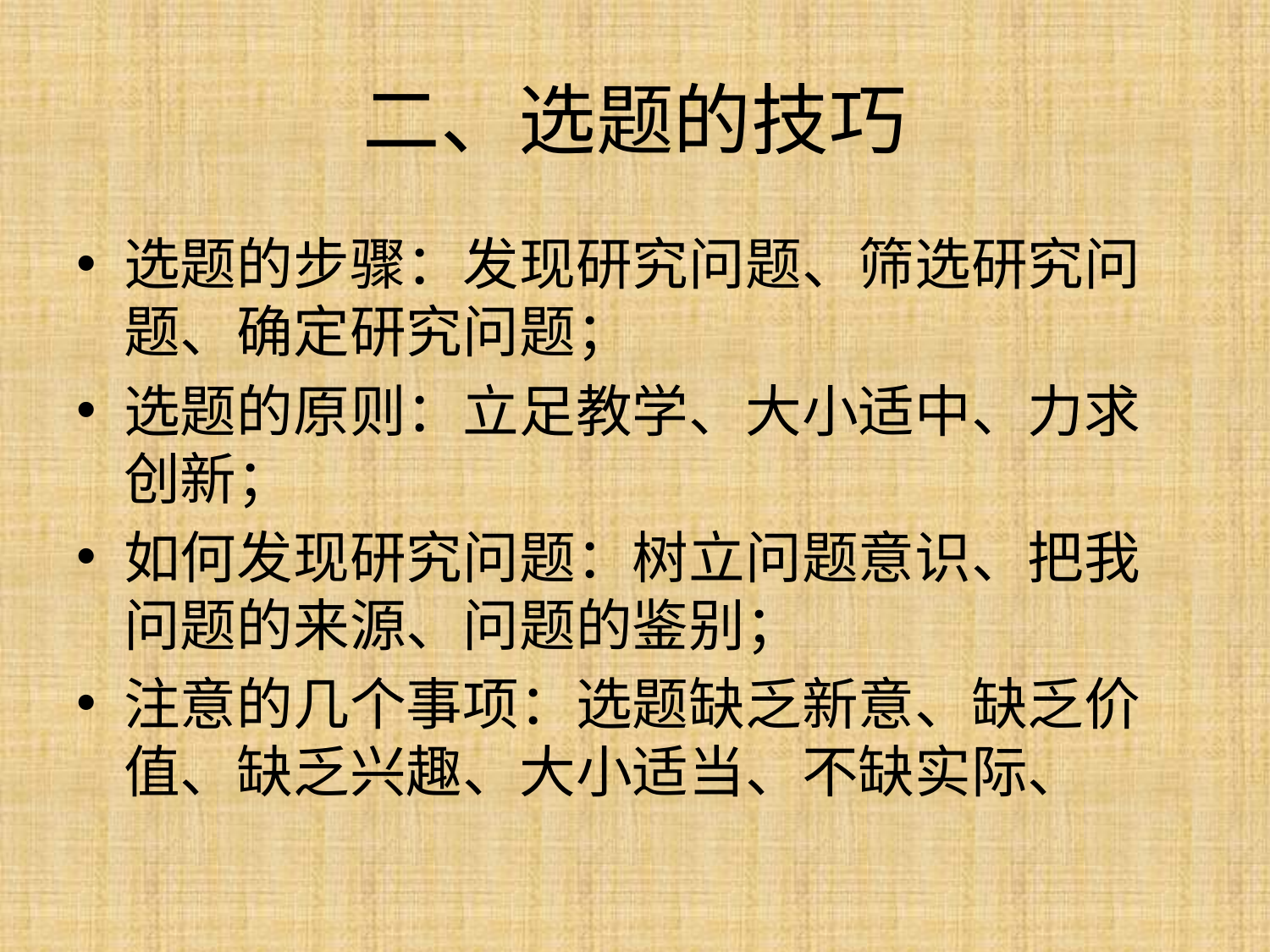

# 二、选题的技巧
选题的步骤：发现研究问题、筛选研究问题、确定研究问题；
选题的原则：立足教学、大小适中、力求创新；
如何发现研究问题：树立问题意识、把我问题的来源、问题的鉴别；
注意的几个事项：选题缺乏新意、缺乏价值、缺乏兴趣、大小适当、不缺实际、